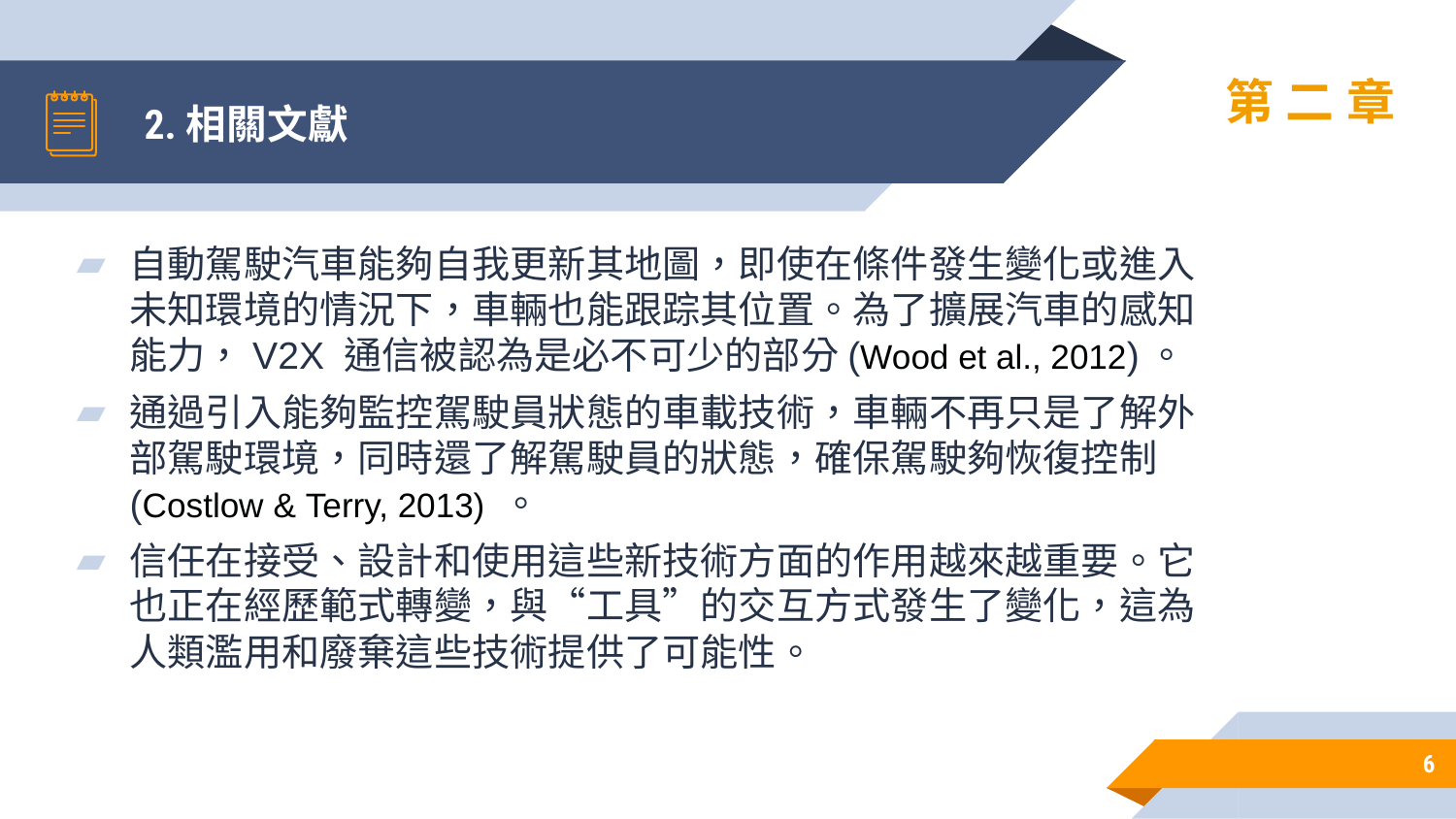

# 2.相關文獻
第二章

自動駕駛汽車能夠自我更新其地圖，即使在條件發生變化或進入未知環境的情況下，車輛也能跟踪其位置。為了擴展汽車的感知能力，V2X 通信被認為是必不可少的部分(Wood et al., 2012)。
通過引入能夠監控駕駛員狀態的車載技術，車輛不再只是了解外部駕駛環境，同時還了解駕駛員的狀態，確保駕駛夠恢復控制(Costlow & Terry, 2013) 。
信任在接受、設計和使用這些新技術方面的作用越來越重要。它也正在經歷範式轉變，與“工具”的交互方式發生了變化，這為人類濫用和廢棄這些技術提供了可能性。
6